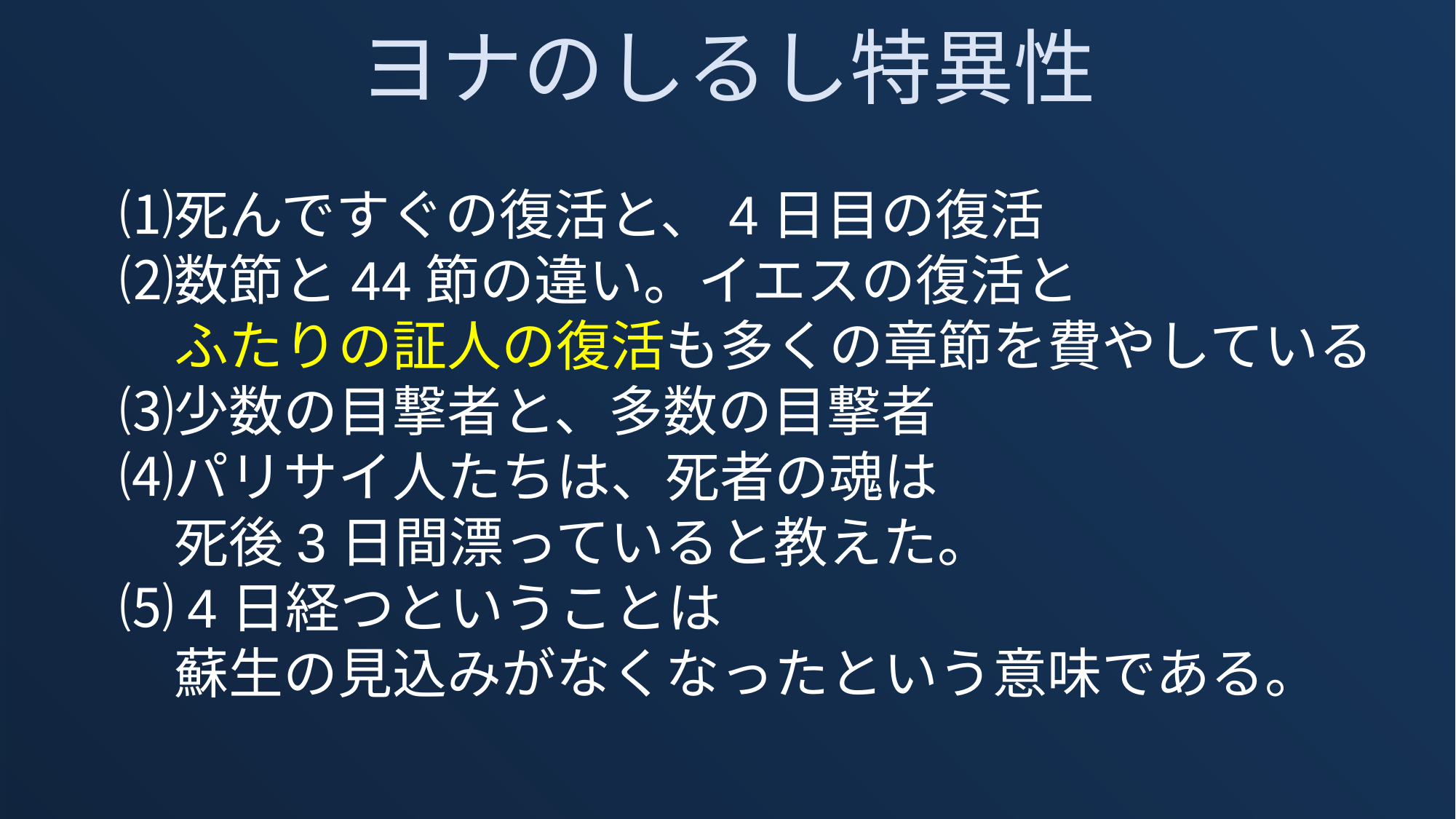

ヨナのしるし特異性

　　⑴死んですぐの復活と、4日目の復活
　　⑵数節と44節の違い。イエスの復活と
　　　ふたりの証人の復活も多くの章節を費やしている
　　⑶少数の目撃者と、多数の目撃者
　　⑷パリサイ人たちは、死者の魂は
　　　死後3日間漂っていると教えた。
　　⑸4日経つということは
　　　蘇生の見込みがなくなったという意味である。